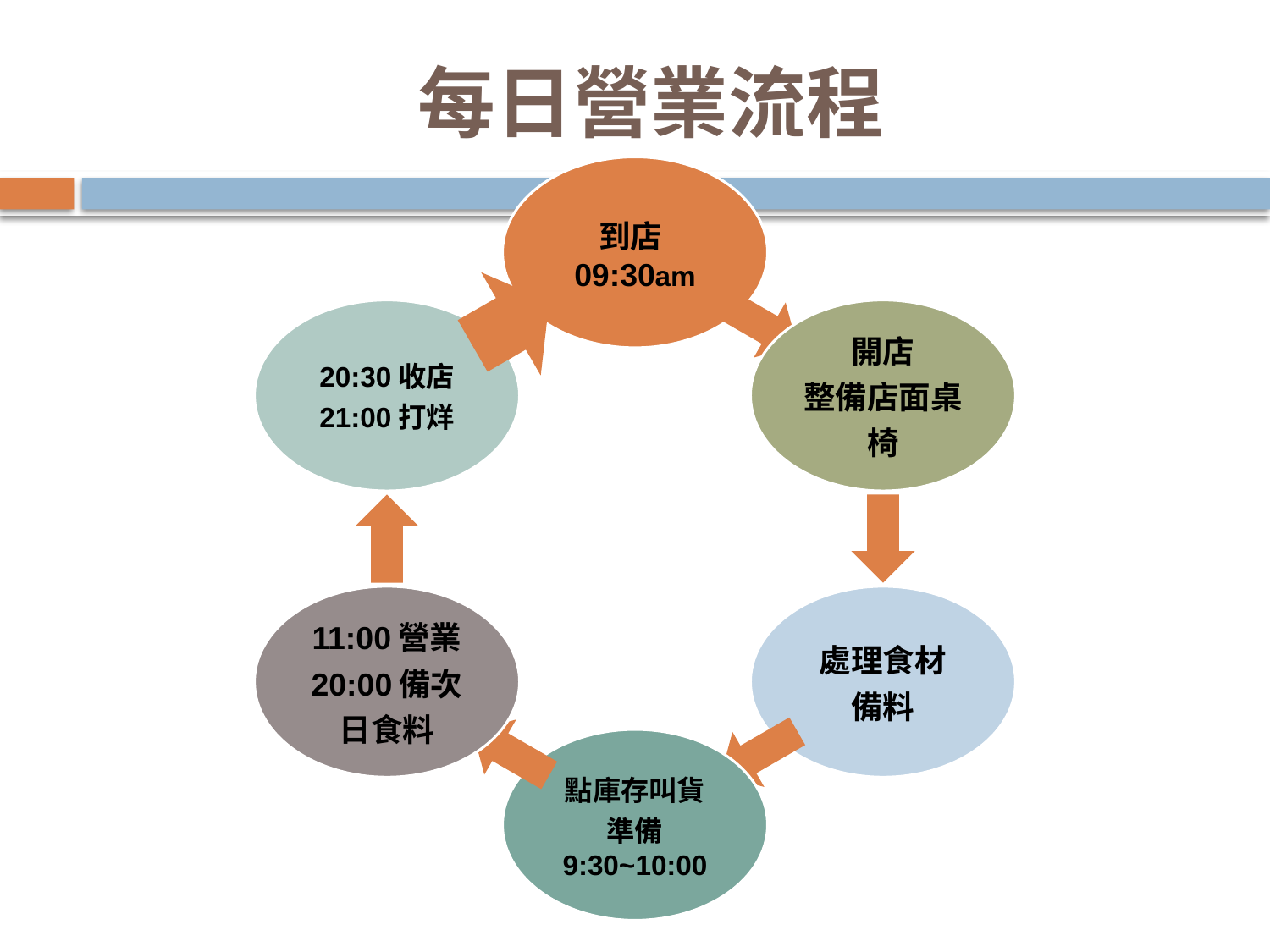

# 每日營業流程
到店09:30am
開店
整備店面桌椅
處理食材
備料
點庫存叫貨準備
9:30~10:00
11:00營業
20:00備次日食料
20:30收店
21:00打烊